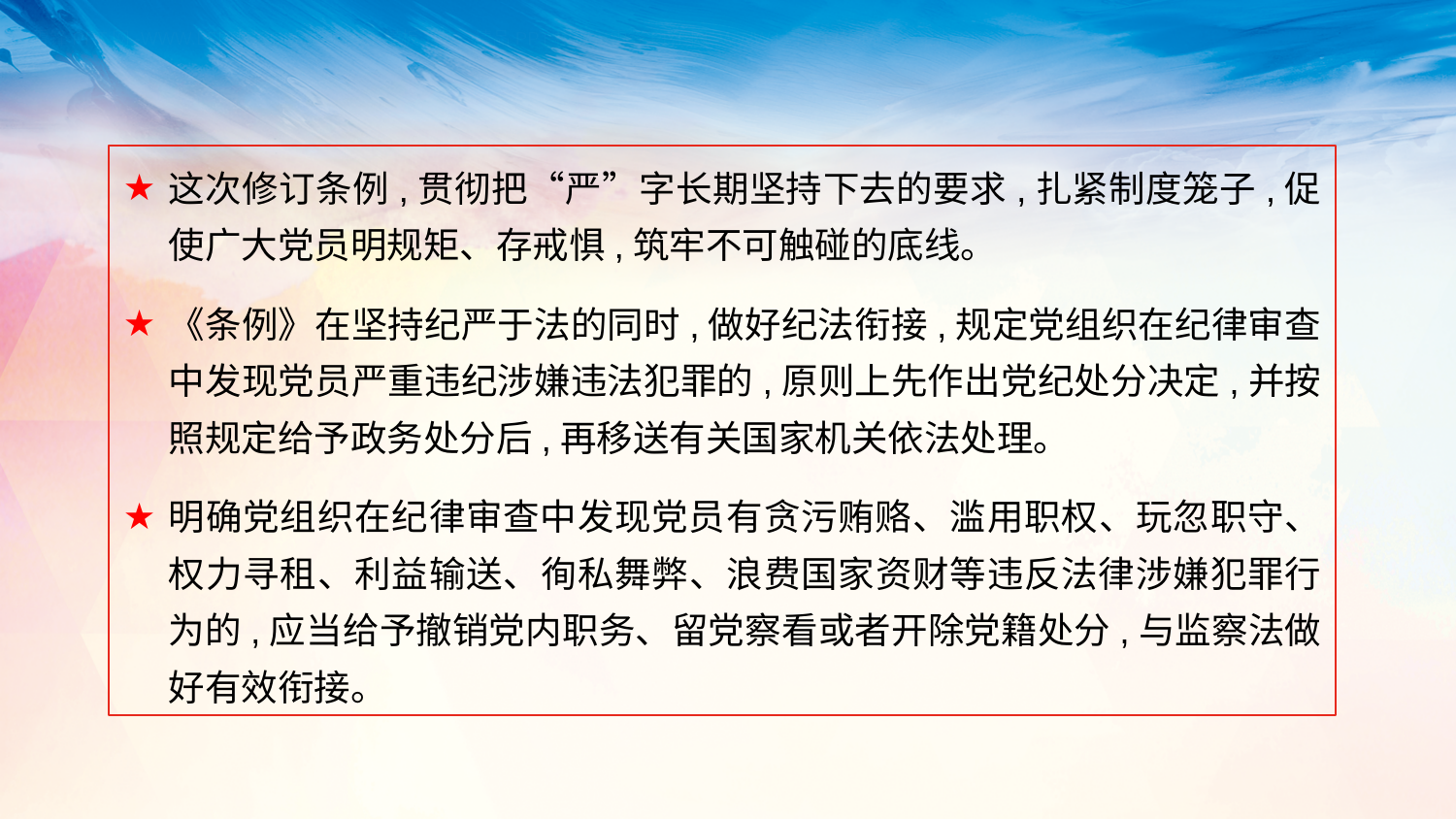

这次修订条例,贯彻把“严”字长期坚持下去的要求,扎紧制度笼子,促使广大党员明规矩、存戒惧,筑牢不可触碰的底线。
《条例》在坚持纪严于法的同时,做好纪法衔接,规定党组织在纪律审查中发现党员严重违纪涉嫌违法犯罪的,原则上先作出党纪处分决定,并按照规定给予政务处分后,再移送有关国家机关依法处理。
明确党组织在纪律审查中发现党员有贪污贿赂、滥用职权、玩忽职守、权力寻租、利益输送、徇私舞弊、浪费国家资财等违反法律涉嫌犯罪行为的,应当给予撤销党内职务、留党察看或者开除党籍处分,与监察法做好有效衔接。